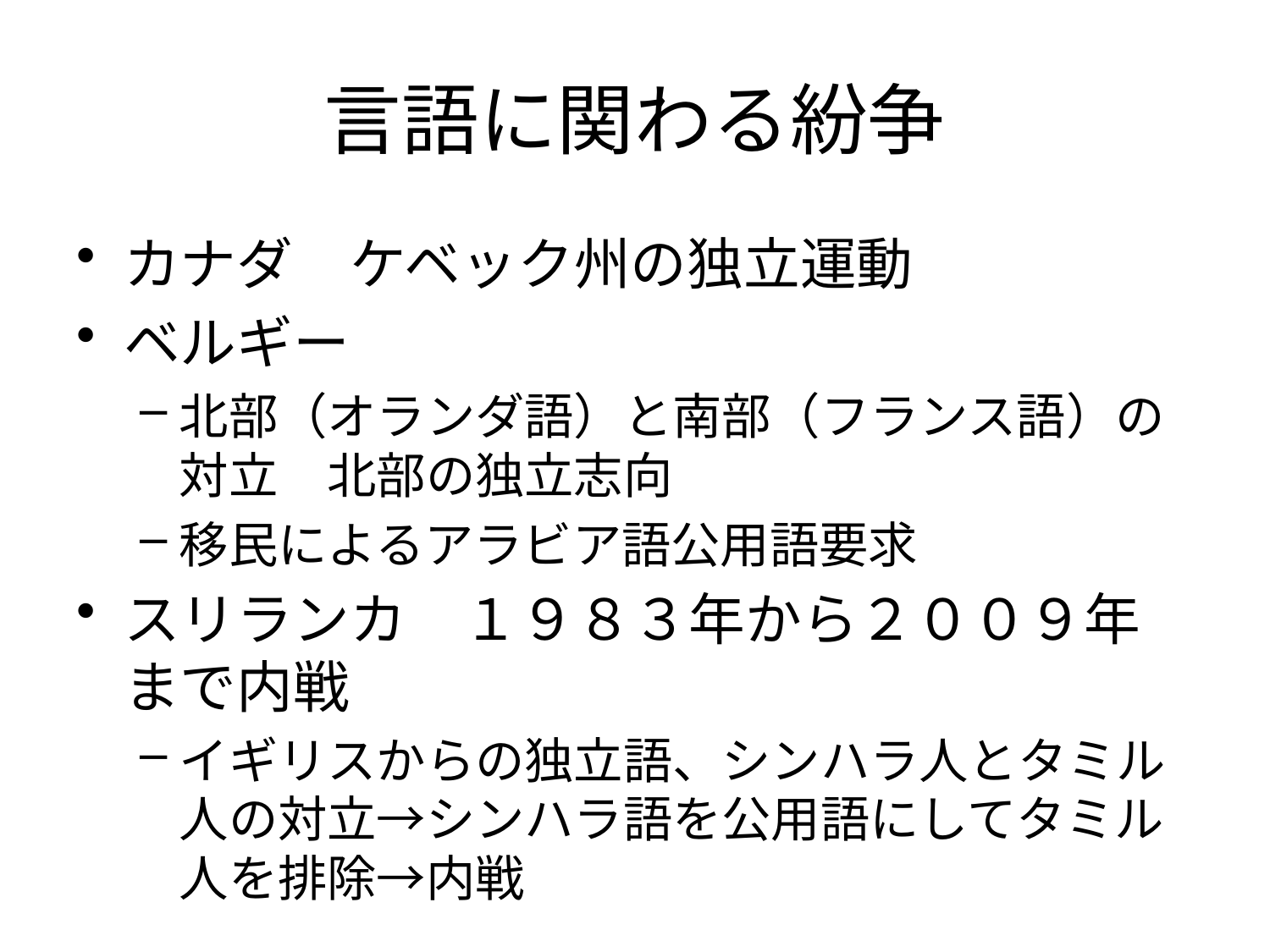

# 言語に関わる紛争
カナダ　ケベック州の独立運動
ベルギー
北部（オランダ語）と南部（フランス語）の対立　北部の独立志向
移民によるアラビア語公用語要求
スリランカ　１９８３年から２００９年まで内戦
イギリスからの独立語、シンハラ人とタミル人の対立→シンハラ語を公用語にしてタミル人を排除→内戦